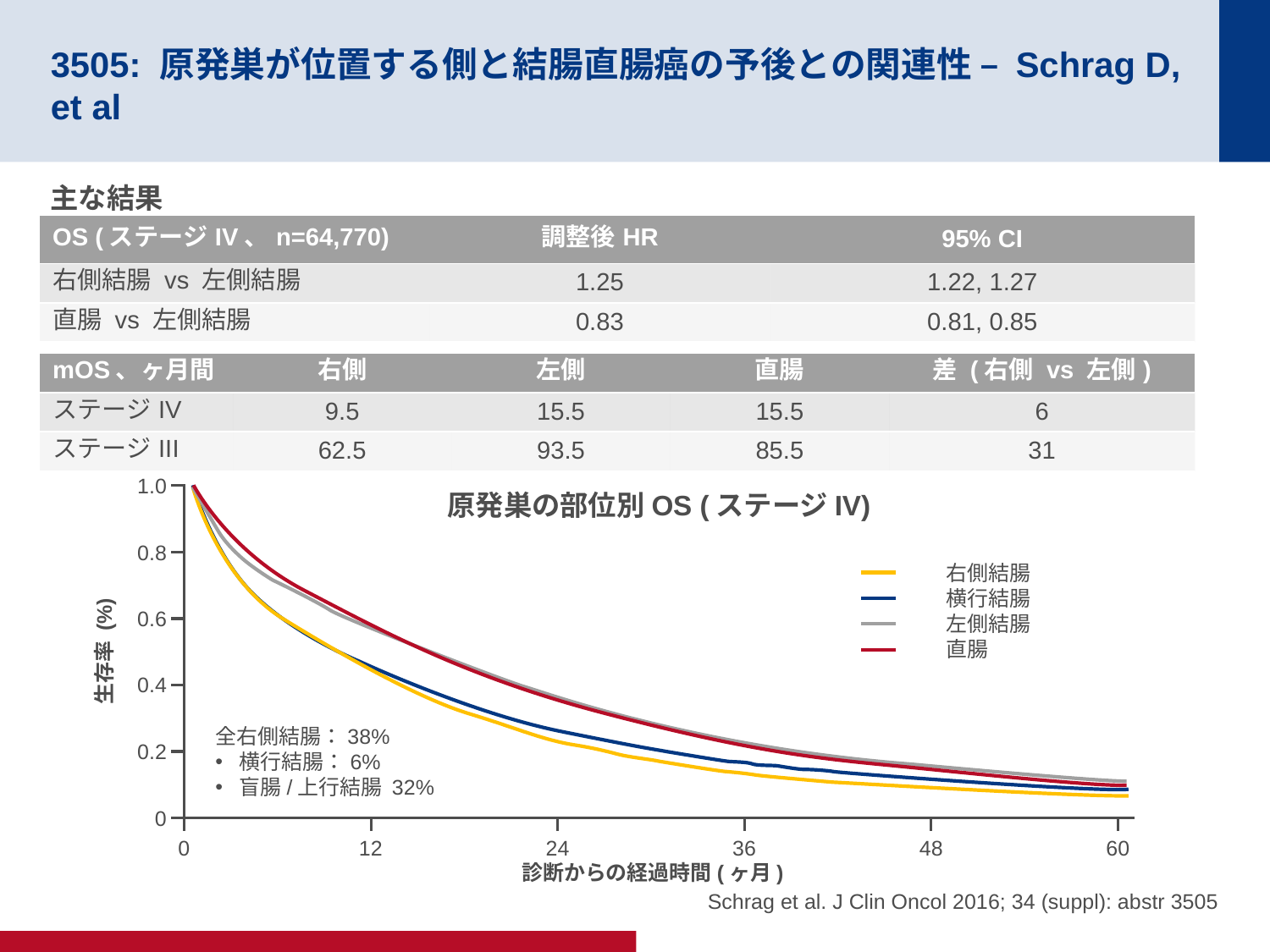

# 3505: 原発巣が位置する側と結腸直腸癌の予後との関連性 – Schrag D, et al
主な結果

| OS (ステージIV、n=64,770) | 調整後HR | 95% CI |
| --- | --- | --- |
| 右側結腸 vs 左側結腸 | 1.25 | 1.22, 1.27 |
| 直腸 vs 左側結腸 | 0.83 | 0.81, 0.85 |
| mOS、ヶ月間 | 右側 | 左側 | 直腸 | 差 (右側 vs 左側) |
| --- | --- | --- | --- | --- |
| ステージIV | 9.5 | 15.5 | 15.5 | 6 |
| ステージIII | 62.5 | 93.5 | 85.5 | 31 |
1.0
原発巣の部位別OS (ステージIV)

0.8
右側結腸
横行結腸
左側結腸
直腸
0.6
生存率 (%)
0.4
全右側結腸：38%
横行結腸：6%
盲腸/上行結腸 32%
0.2
0
0
12
24
36
48
60
 Schrag et al. J Clin Oncol 2016; 34 (suppl): abstr 3505
診断からの経過時間(ヶ月)